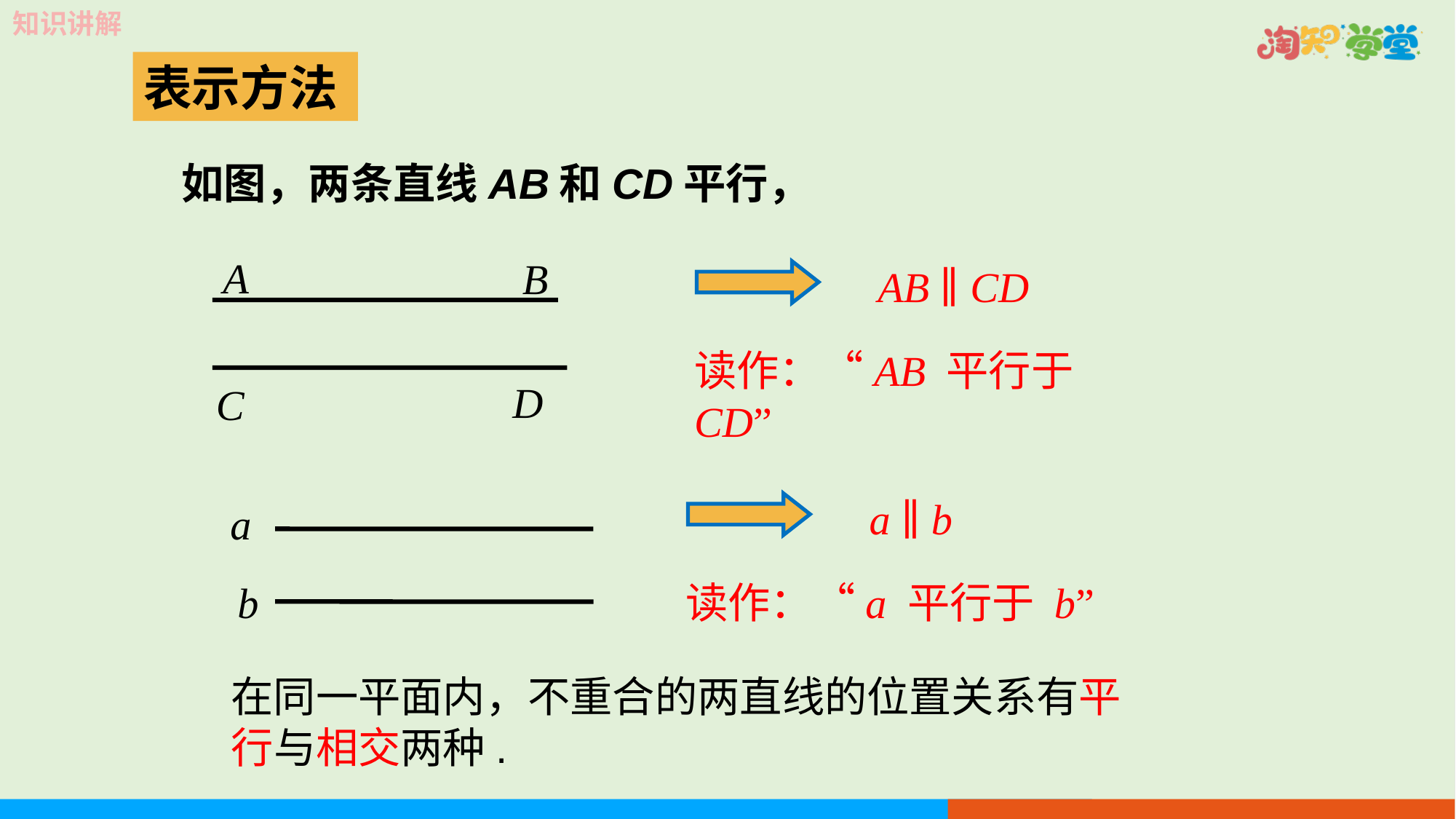

知识讲解
表示方法
如图，两条直线AB和CD平行，
A
B

D
C
                     AB ∥ CD

读作：“AB 平行于 CD”
                     a ∥ b

a

b

读作：“a 平行于 b”
在同一平面内，不重合的两直线的位置关系有平行与相交两种.